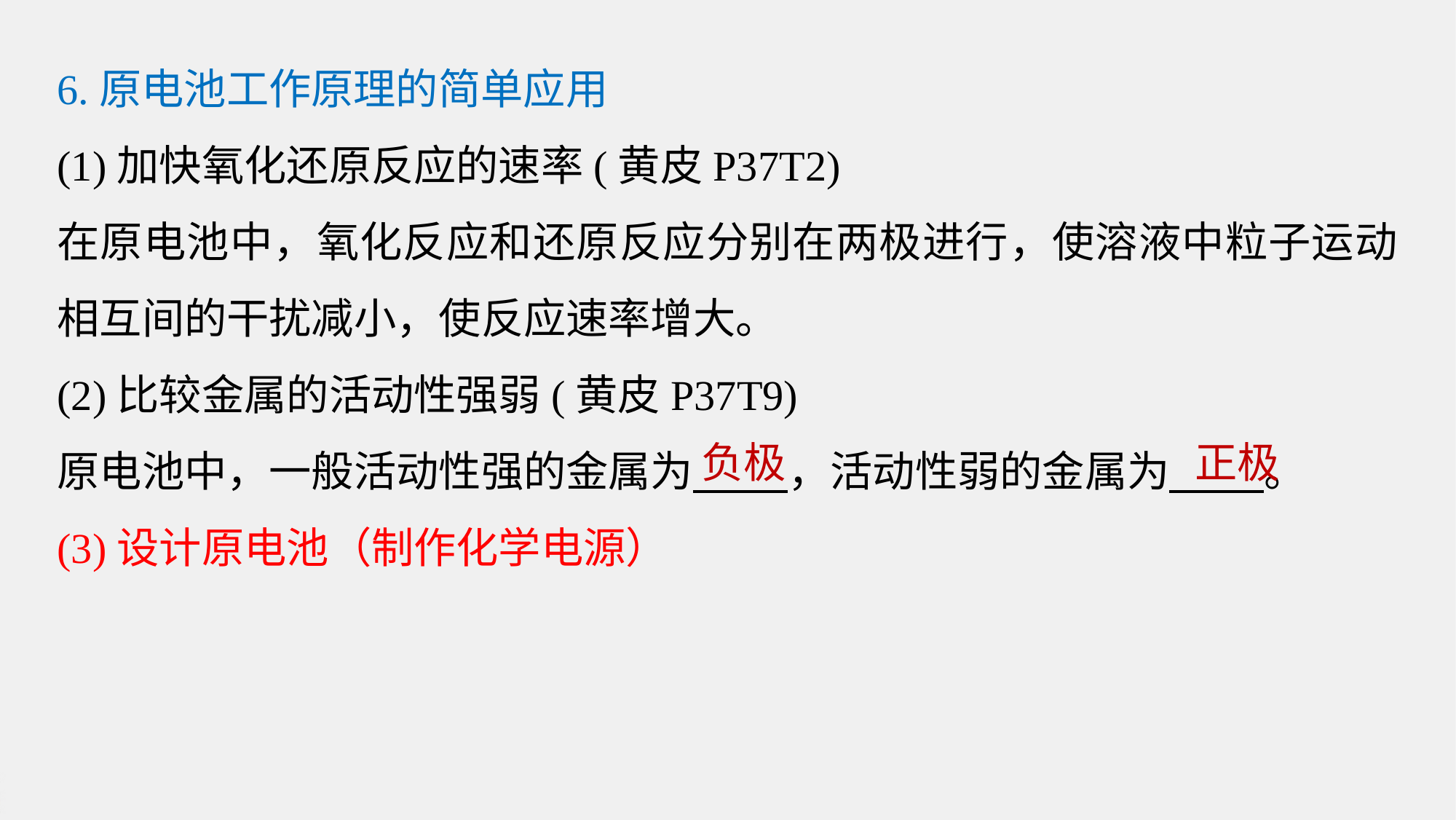

6.原电池工作原理的简单应用
(1)加快氧化还原反应的速率(黄皮P37T2)
在原电池中，氧化反应和还原反应分别在两极进行，使溶液中粒子运动相互间的干扰减小，使反应速率增大。
(2)比较金属的活动性强弱(黄皮P37T9)
原电池中，一般活动性强的金属为          ，活动性弱的金属为          。
(3)设计原电池（制作化学电源）
负极
正极